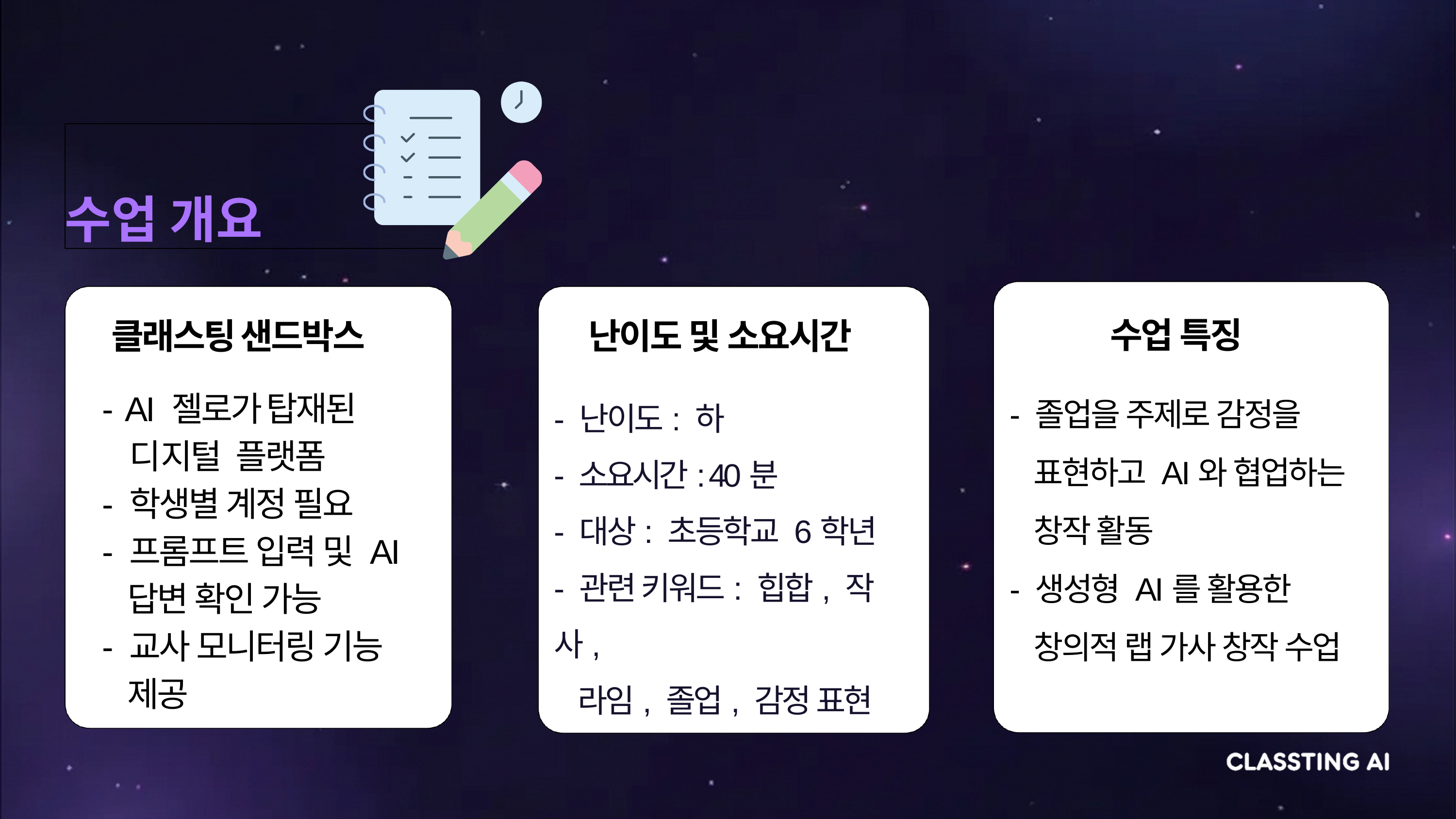

수업 개요

수업 특징
클래스팅 샌드박스
난이도 및 소요시간

-  AI 젤로가 탑재된
   디지털  플랫폼
- 학생별 계정 필요
- 프롬프트 입력 및 AI
  답변 확인 가능
- 교사 모니터링 기능
  제공

- 졸업을 주제로 감정을
  표현하고 AI와 협업하는
  창작 활동
- 생성형 AI를 활용한
  창의적 랩 가사 창작 수업

- 난이도: 하
- 소요시간: 40분
- 대상: 초등학교 6학년
- 관련 키워드: 힙합, 작사,
  라임, 졸업, 감정 표현